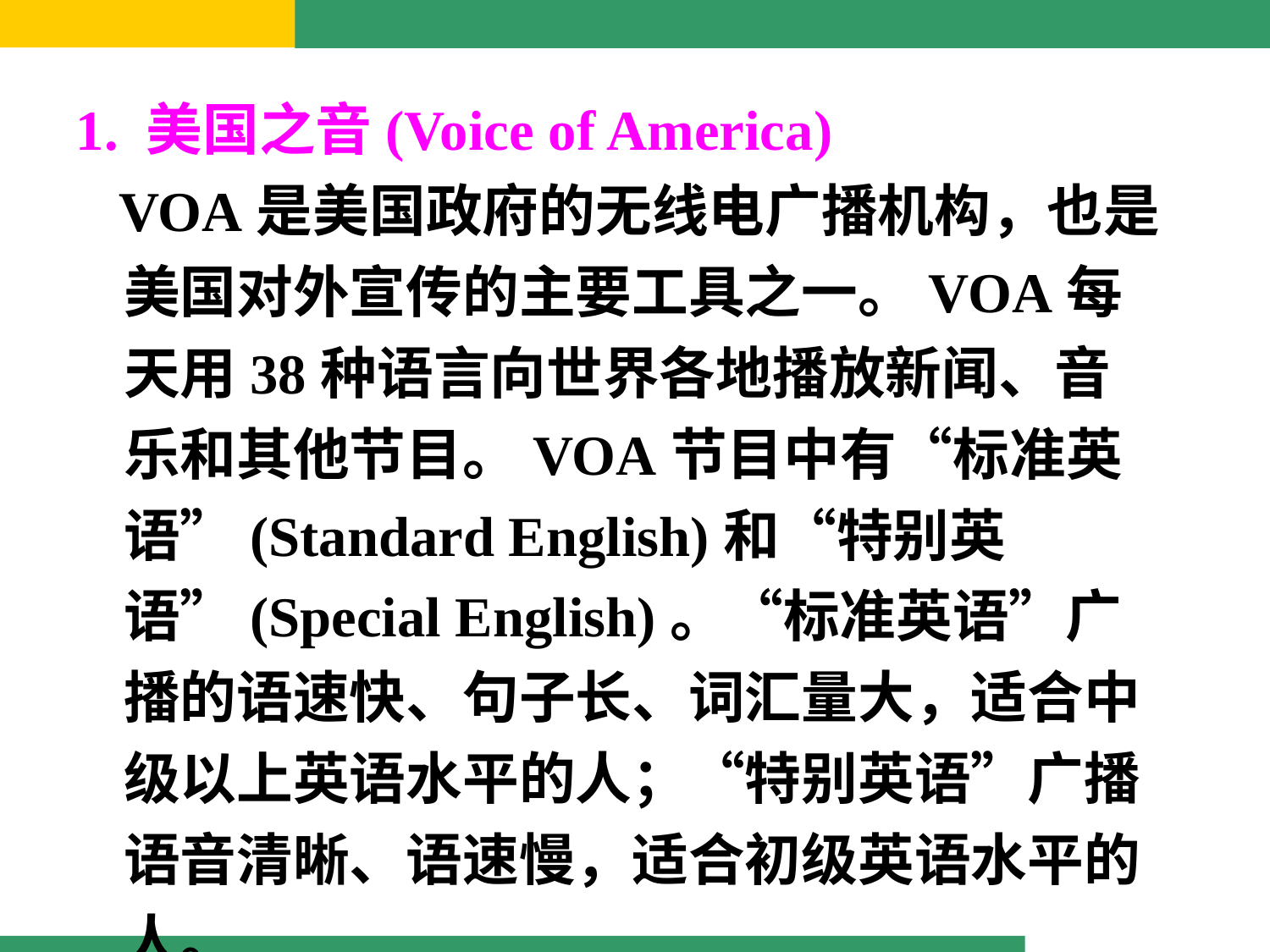

1. 美国之音(Voice of America)
   VOA是美国政府的无线电广播机构，也是美国对外宣传的主要工具之一。VOA每天用38种语言向世界各地播放新闻、音乐和其他节目。VOA节目中有“标准英语”(Standard English)和“特别英语”(Special English)。“标准英语”广播的语速快、句子长、词汇量大，适合中级以上英语水平的人；“特别英语”广播语音清晰、语速慢，适合初级英语水平的人。.